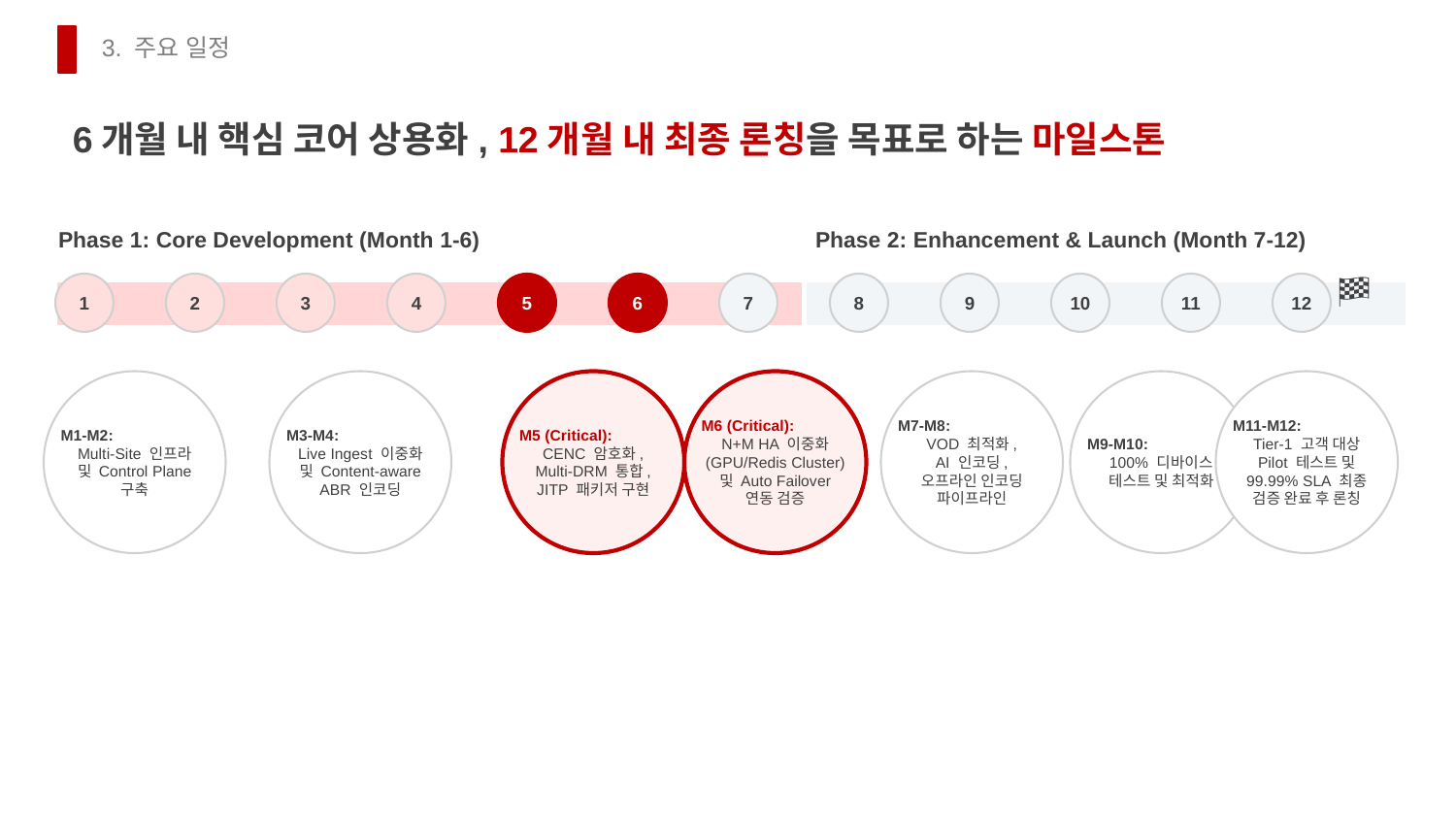

3. 주요 일정

6개월 내 핵심 코어 상용화, 12개월 내 최종 론칭을 목표로 하는 마일스톤
Phase 1: Core Development (Month 1-6)
Phase 2: Enhancement & Launch (Month 7-12)
🏁

1

2

3

4

5

6

7

8

9

10

11

12

M1-M2:
Multi-Site 인프라
및 Control Plane
구축
M3-M4:
Live Ingest 이중화
및 Content-aware
ABR 인코딩
M5 (Critical):
CENC 암호화,
Multi-DRM 통합,
JITP 패키저 구현
M6 (Critical):
N+M HA 이중화
(GPU/Redis Cluster)
및 Auto Failover
연동 검증
M7-M8:
VOD 최적화,
AI 인코딩,
오프라인 인코딩
파이프라인
M9-M10:
100% 디바이스
테스트 및 최적화
M11-M12:
Tier-1 고객 대상
Pilot 테스트 및
99.99% SLA 최종
검증 완료 후 론칭